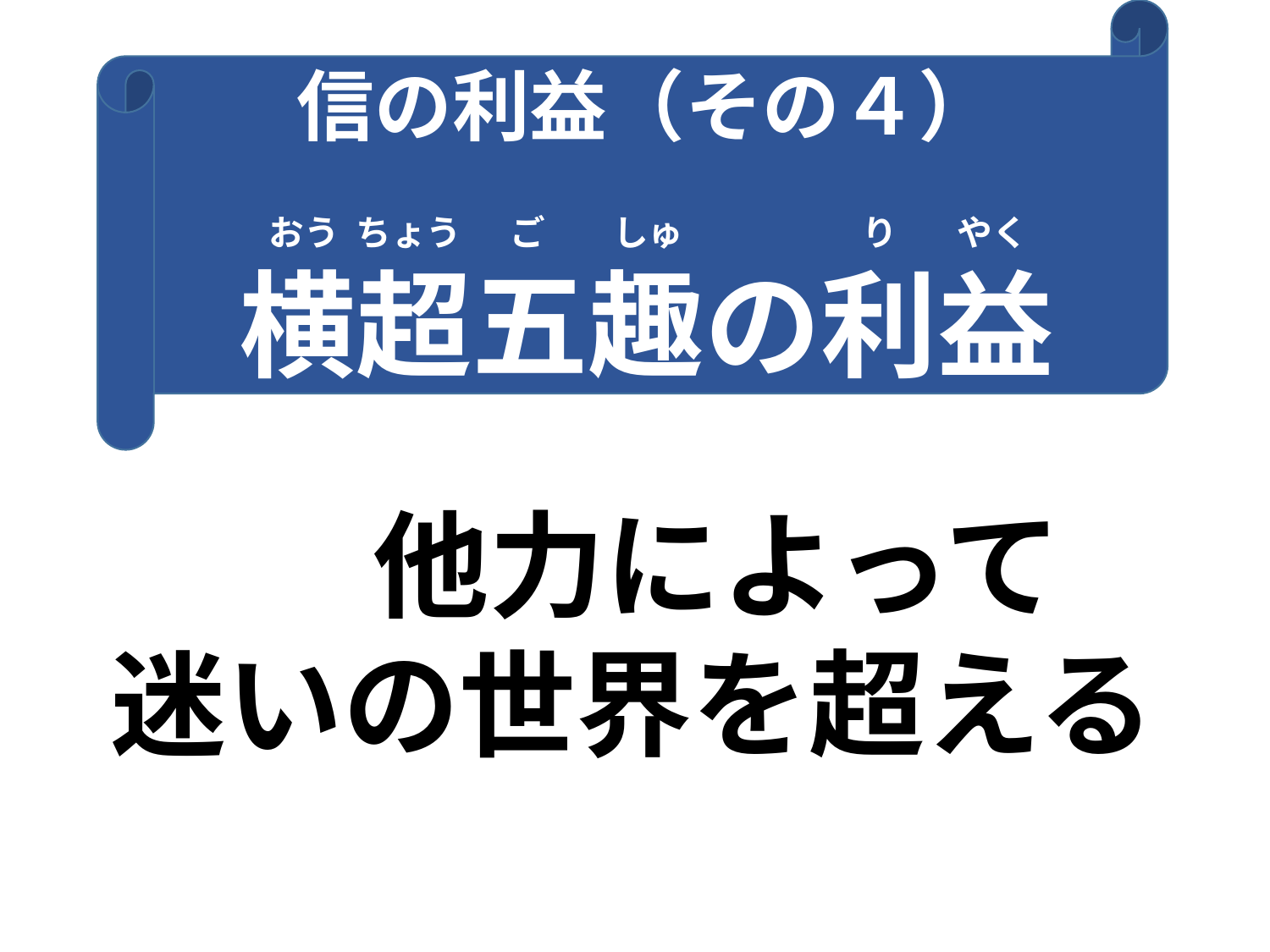

信の利益（その４）

　　    おう  ちょう      ご　    しゅ　　　         り　   やく
横超五趣の利益
　  他力によって
迷いの世界を超える